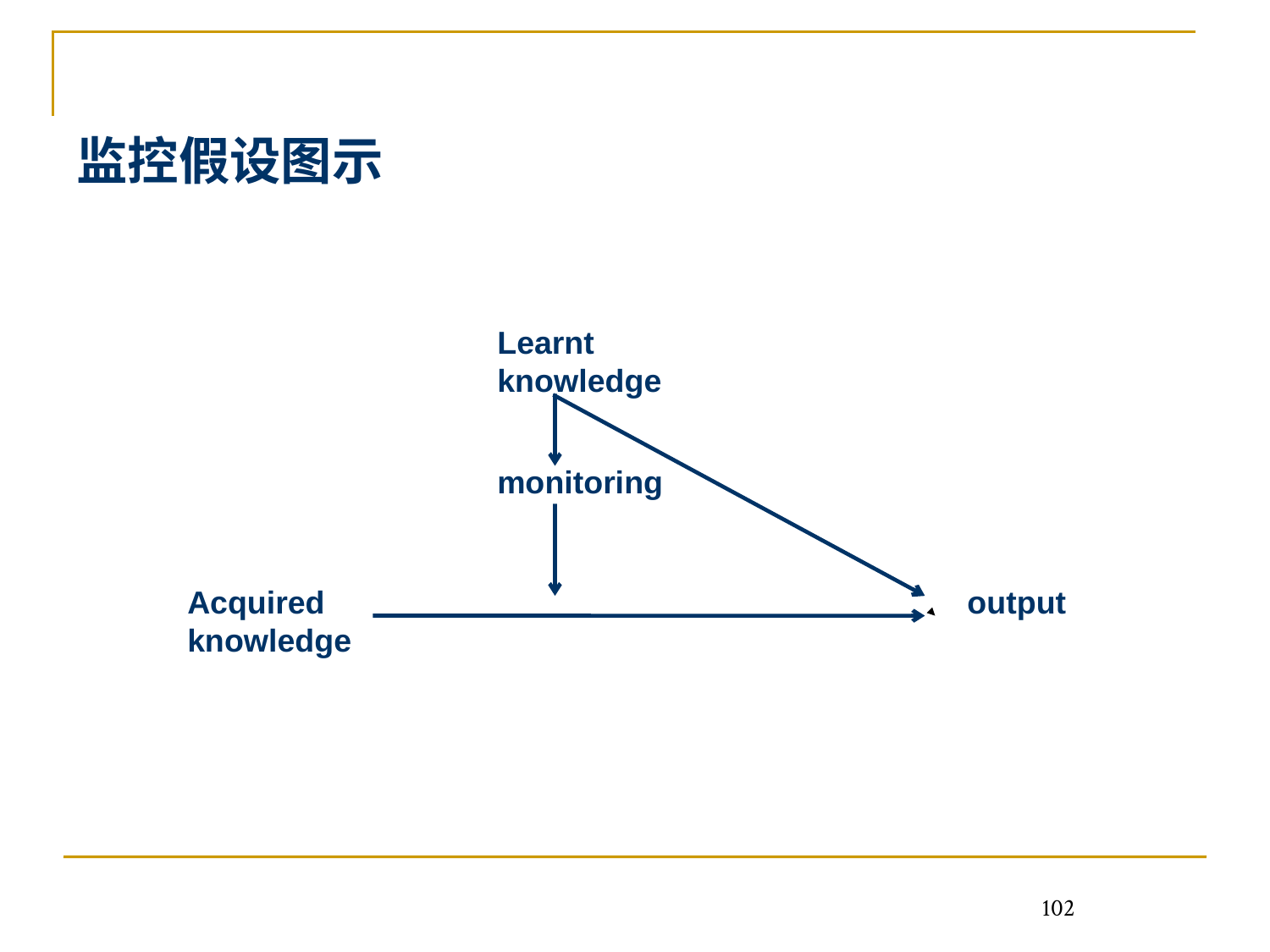

# 监控假设图示
Learnt knowledge

monitoring

Acquired knowledge
output

102